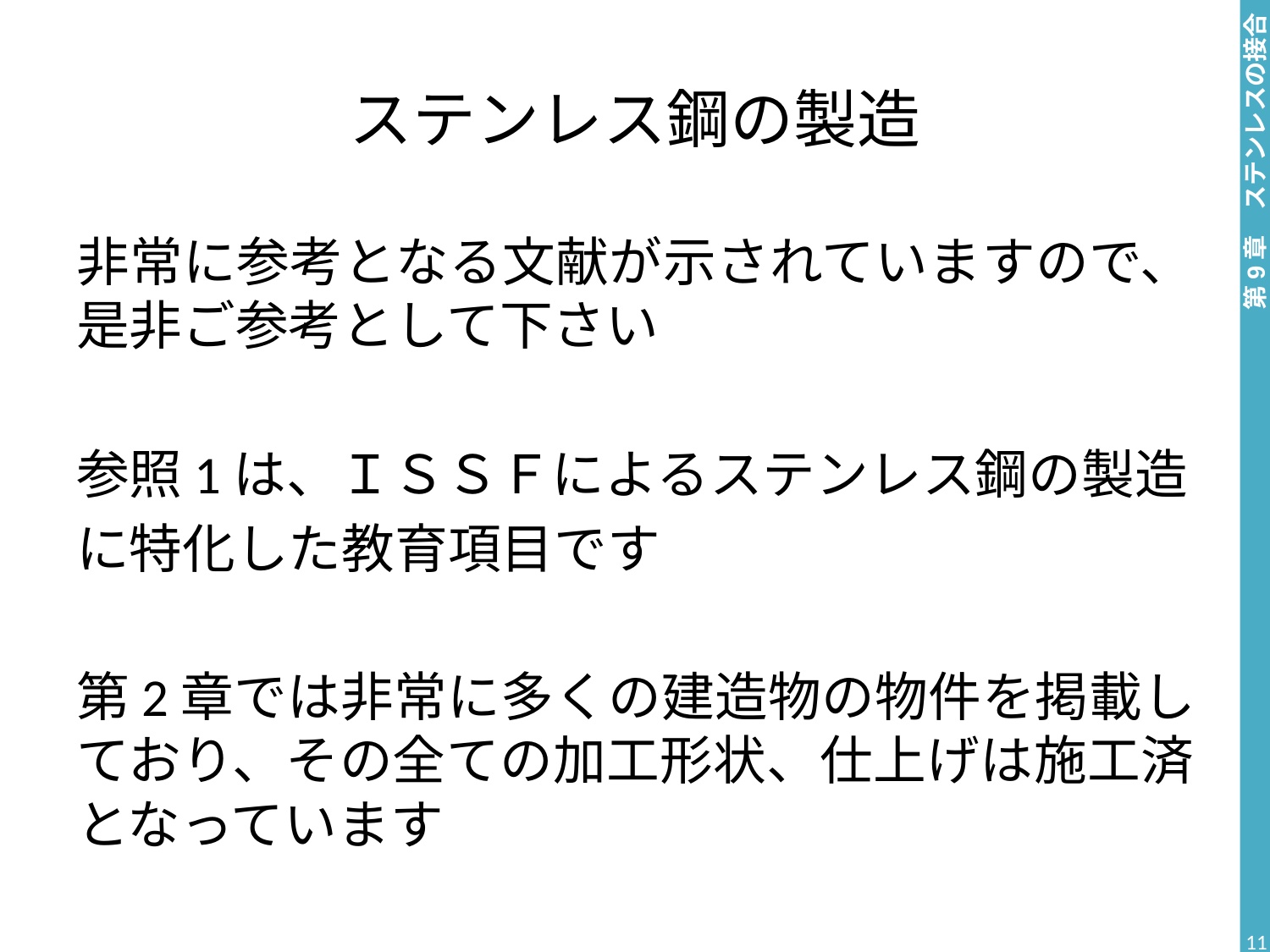

# ステンレス鋼の製造
非常に参考となる文献が示されていますので、是非ご参考として下さい

参照1は、ＩＳＳＦによるステンレス鋼の製造
に特化した教育項目です

第2章では非常に多くの建造物の物件を掲載しており、その全ての加工形状、仕上げは施工済となっています
11